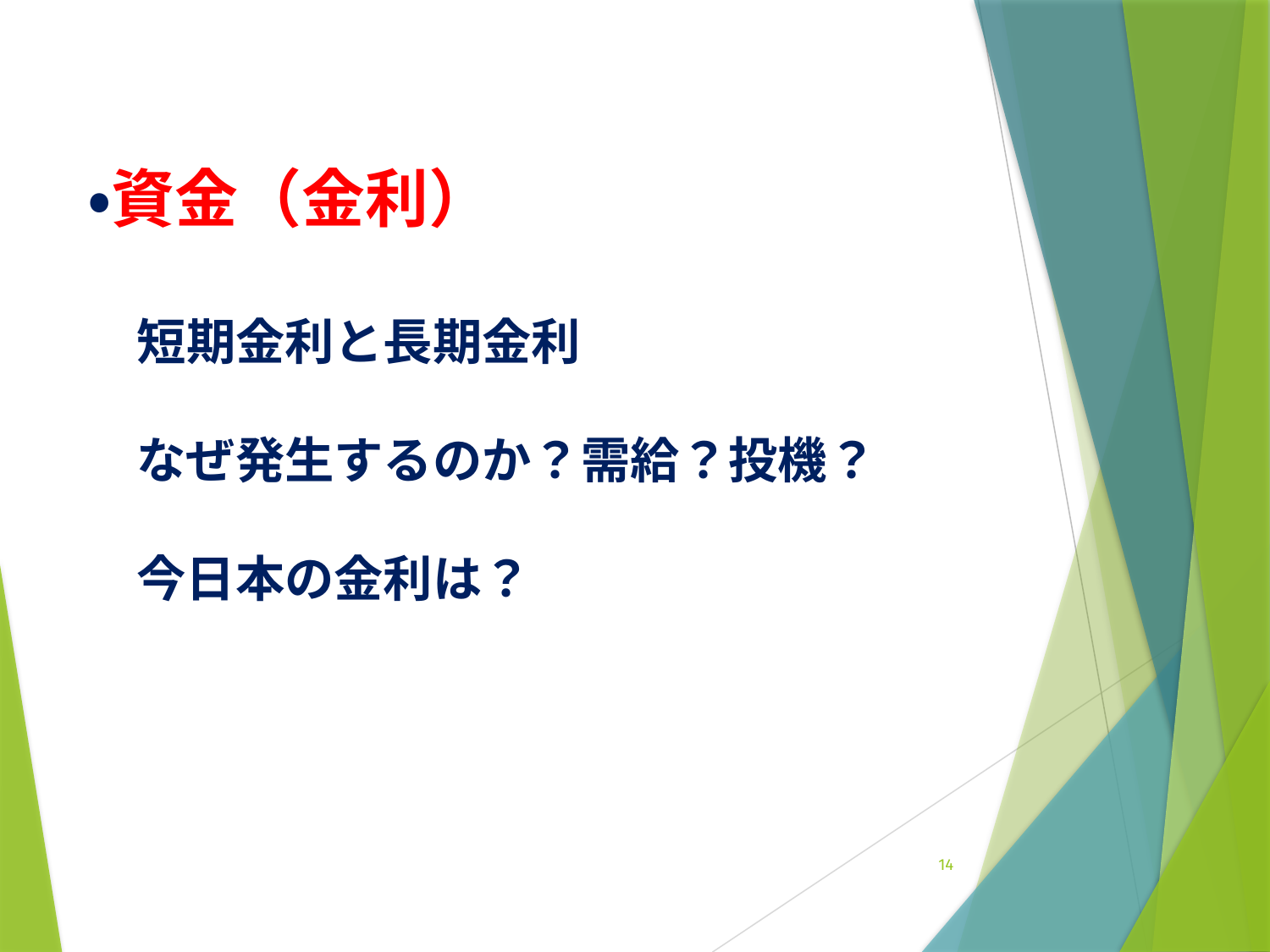

# ・資金（金利） 　短期金利と長期金利 　 　なぜ発生するのか？需給？投機？ 　 　今日本の金利は？
14